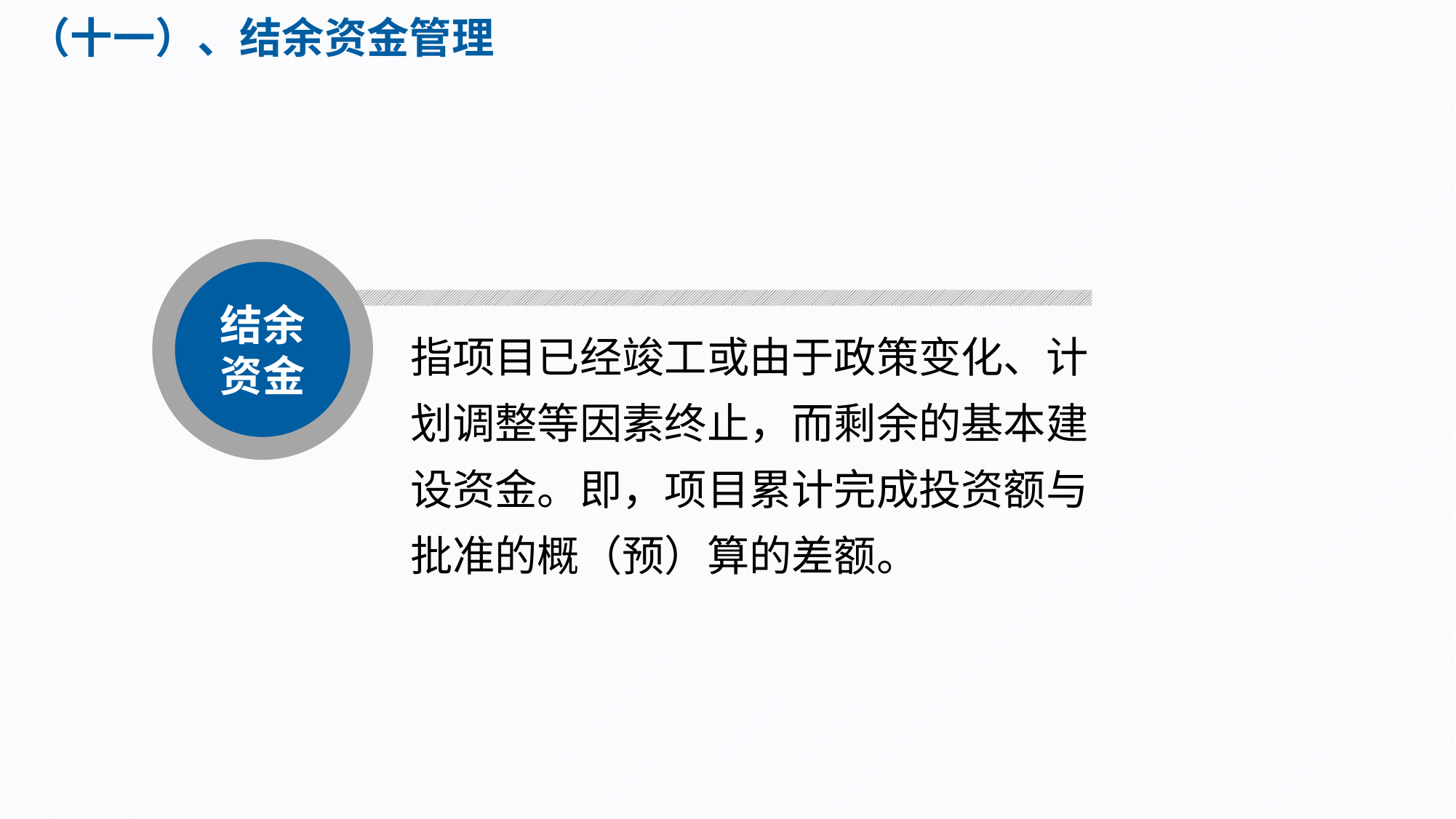

（十一）、结余资金管理
结余资金

指项目已经竣工或由于政策变化、计划调整等因素终止，而剩余的基本建设资金。即，项目累计完成投资额与批准的概（预）算的差额。